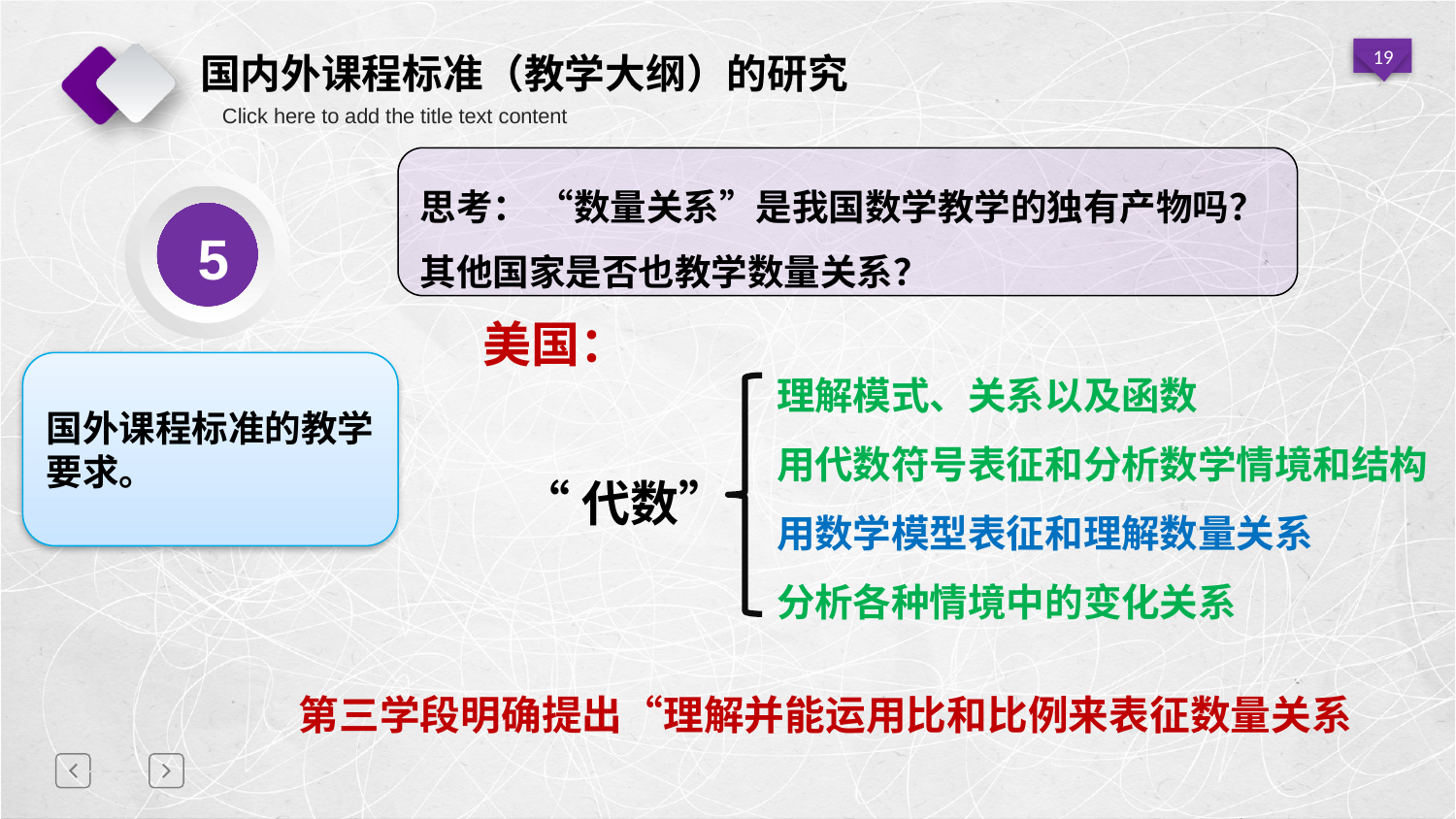

国内外课程标准（教学大纲）的研究
思考： “数量关系”是我国数学教学的独有产物吗？其他国家是否也教学数量关系？

 5
 美国：
理解模式、关系以及函数
用代数符号表征和分析数学情境和结构
用数学模型表征和理解数量关系
分析各种情境中的变化关系
国外课程标准的教学要求。

“代数”
第三学段明确提出“理解并能运用比和比例来表征数量关系